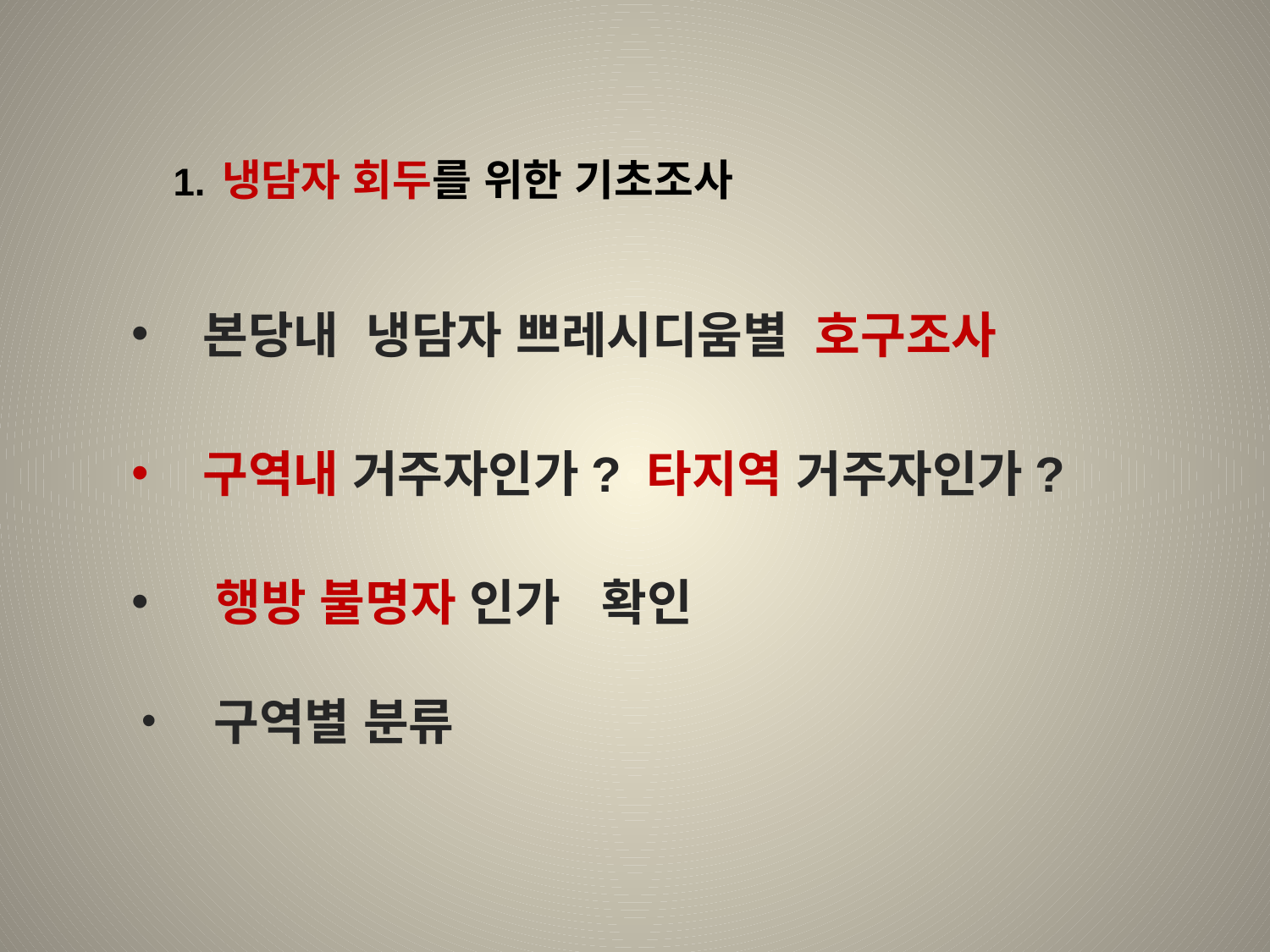

# 1. 냉담자 회두를 위한 기초조사
본당내  냉담자 쁘레시디움별  호구조사
구역내 거주자인가? 타지역 거주자인가?
    행방 불명자 인가   확인
    구역별 분류